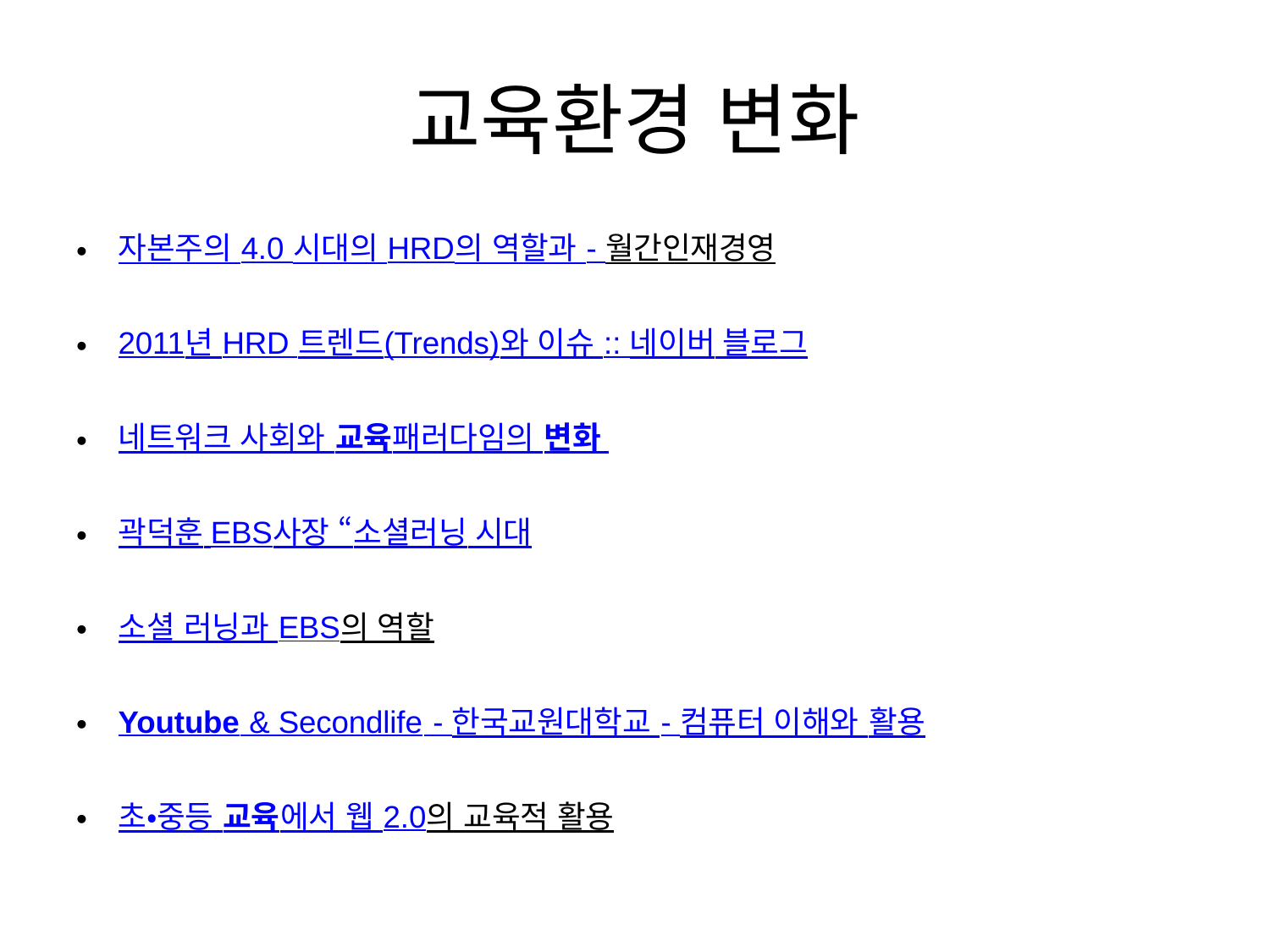

# 교육환경 변화
자본주의 4.0 시대의 HRD의 역할과 - 월간인재경영

2011년 HRD 트렌드(Trends)와 이슈 :: 네이버 블로그

네트워크 사회와 교육패러다임의 변화

곽덕훈 EBS사장 “소셜러닝 시대

소셜 러닝과 EBS의 역할

Youtube & Secondlife - 한국교원대학교 - 컴퓨터 이해와 활용

초・중등 교육에서 웹 2.0의 교육적 활용